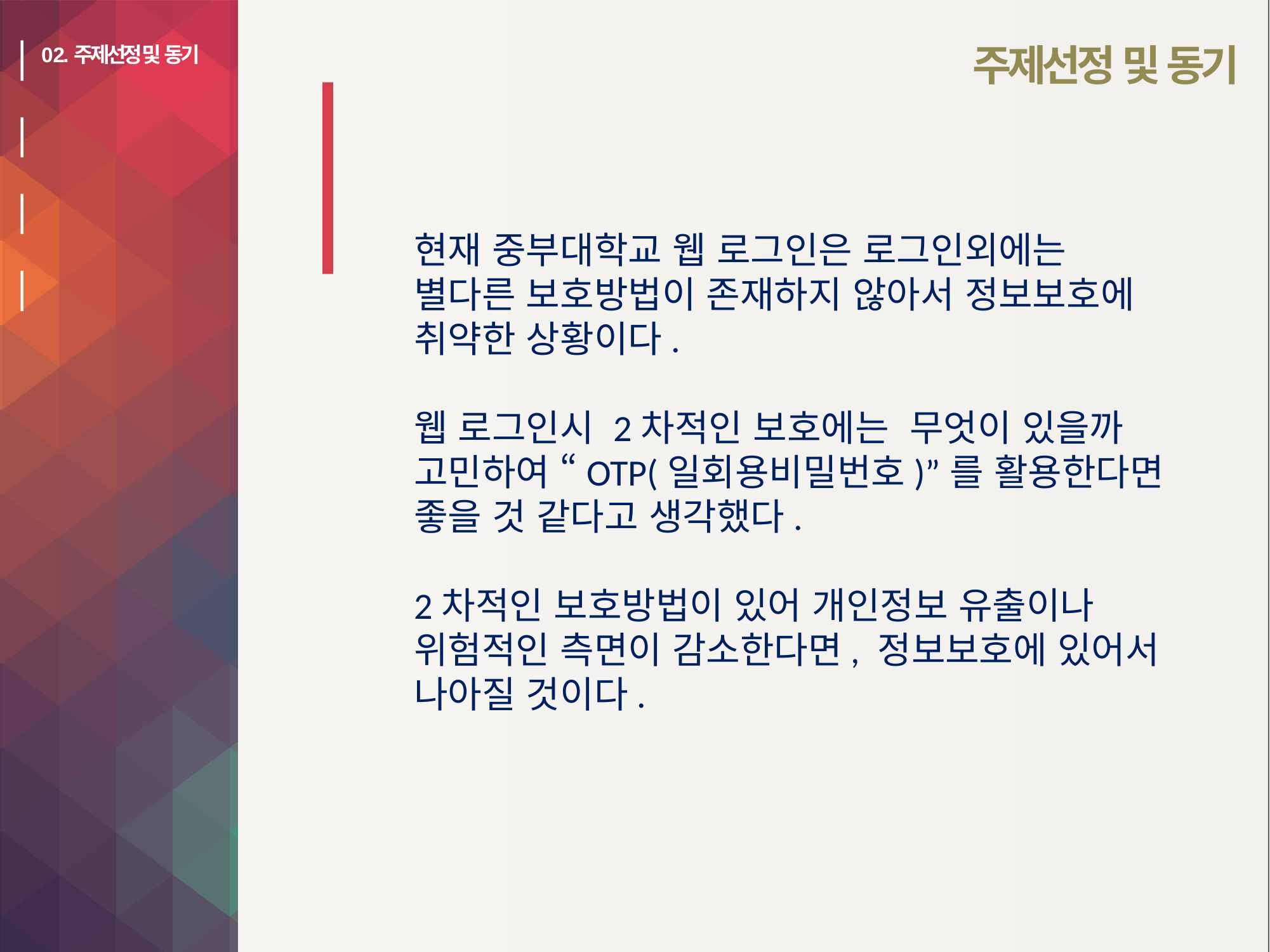

02.주제선정 및  동기
# 주제선정  및  동기

현재 중부대학교 웹 로그인은 로그인외에는
별다른 보호방법이 존재하지 않아서 정보보호에 취약한 상황이다.

웹 로그인시 2차적인 보호에는  무엇이 있을까
고민하여 “OTP(일회용비밀번호)”를 활용한다면 좋을 것 같다고 생각했다.

2차적인 보호방법이 있어 개인정보 유출이나 위험적인 측면이 감소한다면, 정보보호에 있어서 나아질 것이다.